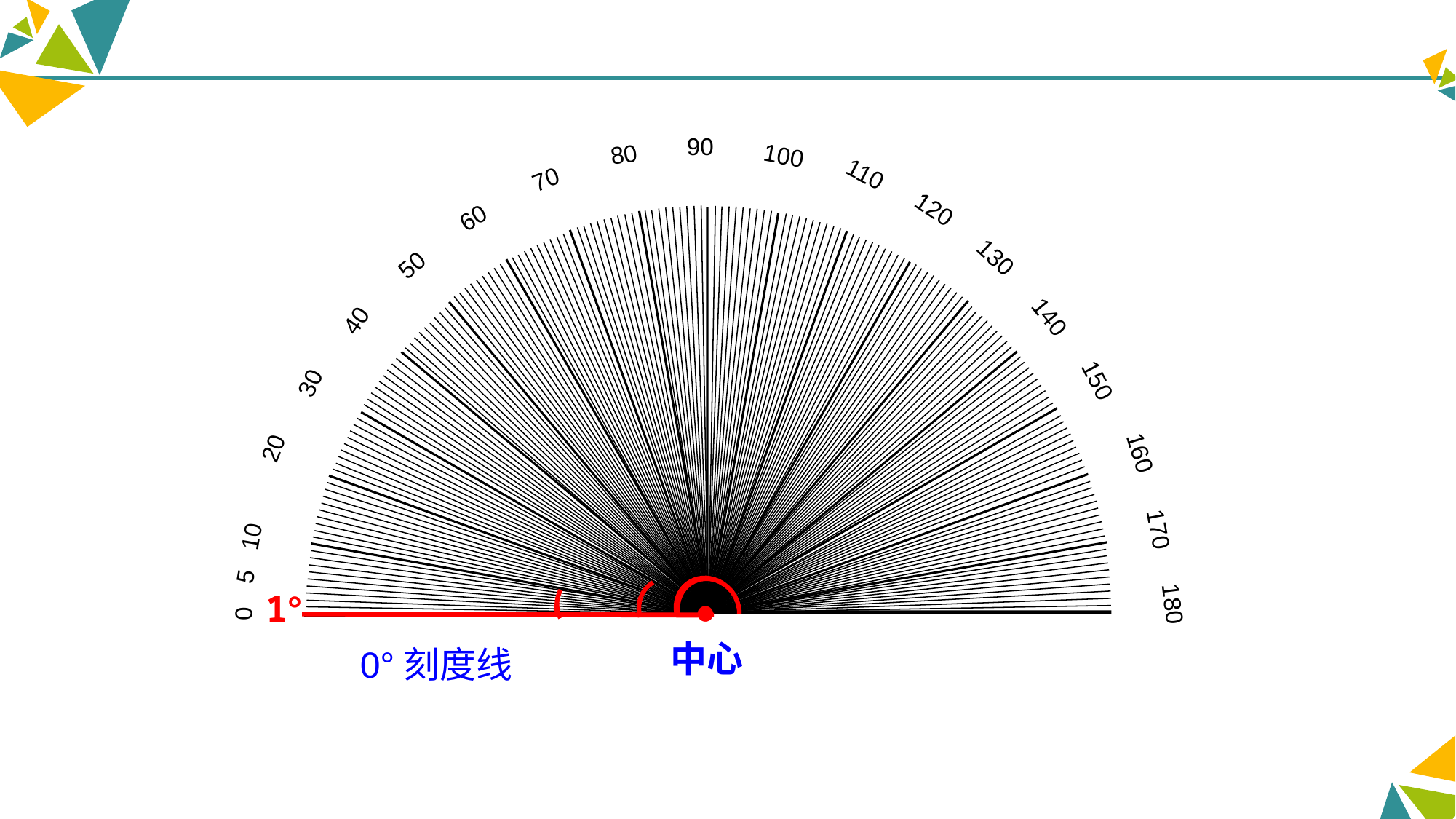

90

80

100

110

70

120

60

130

50

140

40

150

30

20

160

170
10

5

1°

180
●
0

中心
0°刻度线